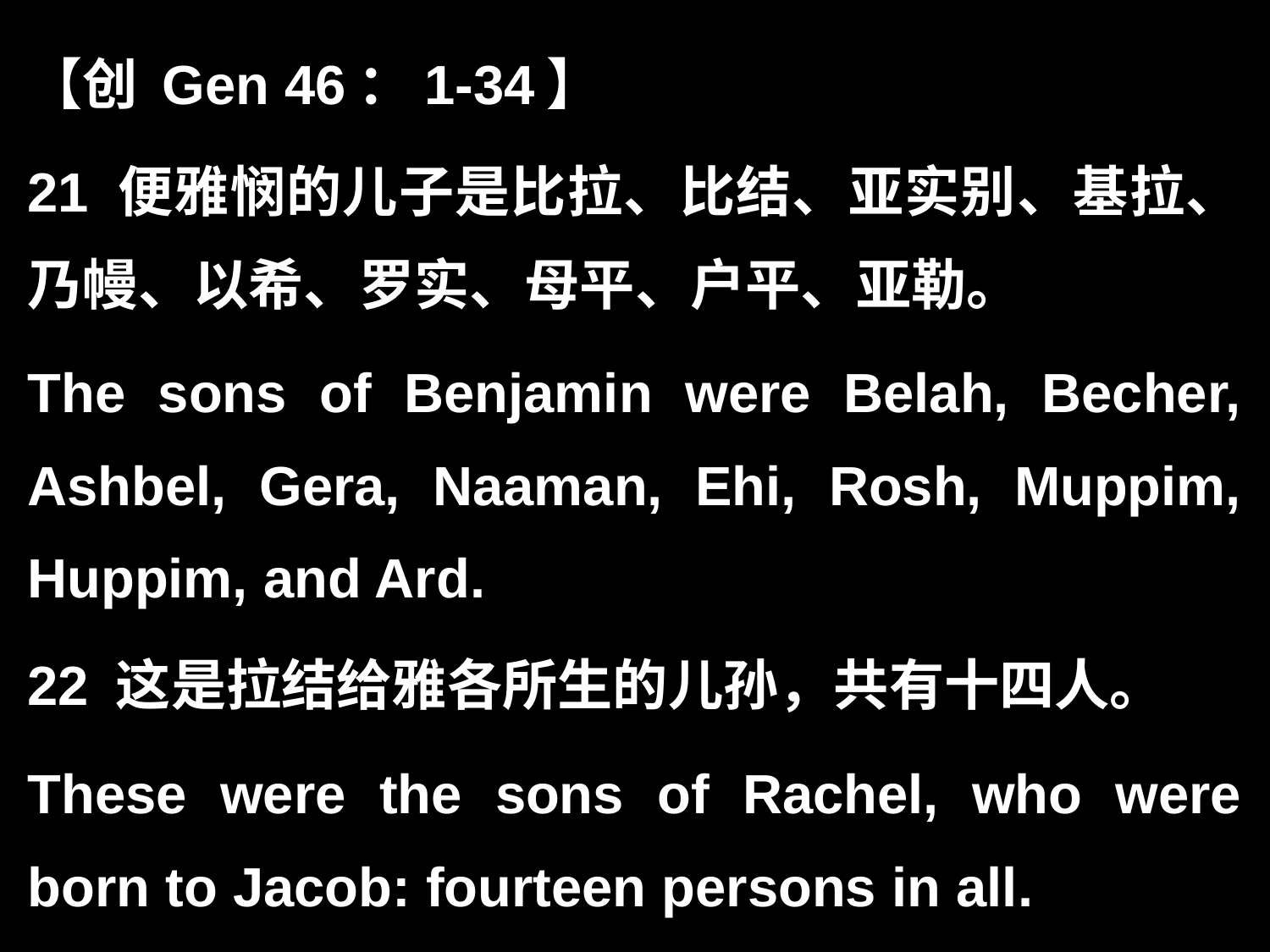

【创 Gen 46：1-34】
21 便雅悯的儿子是比拉、比结、亚实别、基拉、乃幔、以希、罗实、母平、户平、亚勒。
The sons of Benjamin were Belah, Becher, Ashbel, Gera, Naaman, Ehi, Rosh, Muppim, Huppim, and Ard.
22 这是拉结给雅各所生的儿孙，共有十四人。
These were the sons of Rachel, who were born to Jacob: fourteen persons in all.